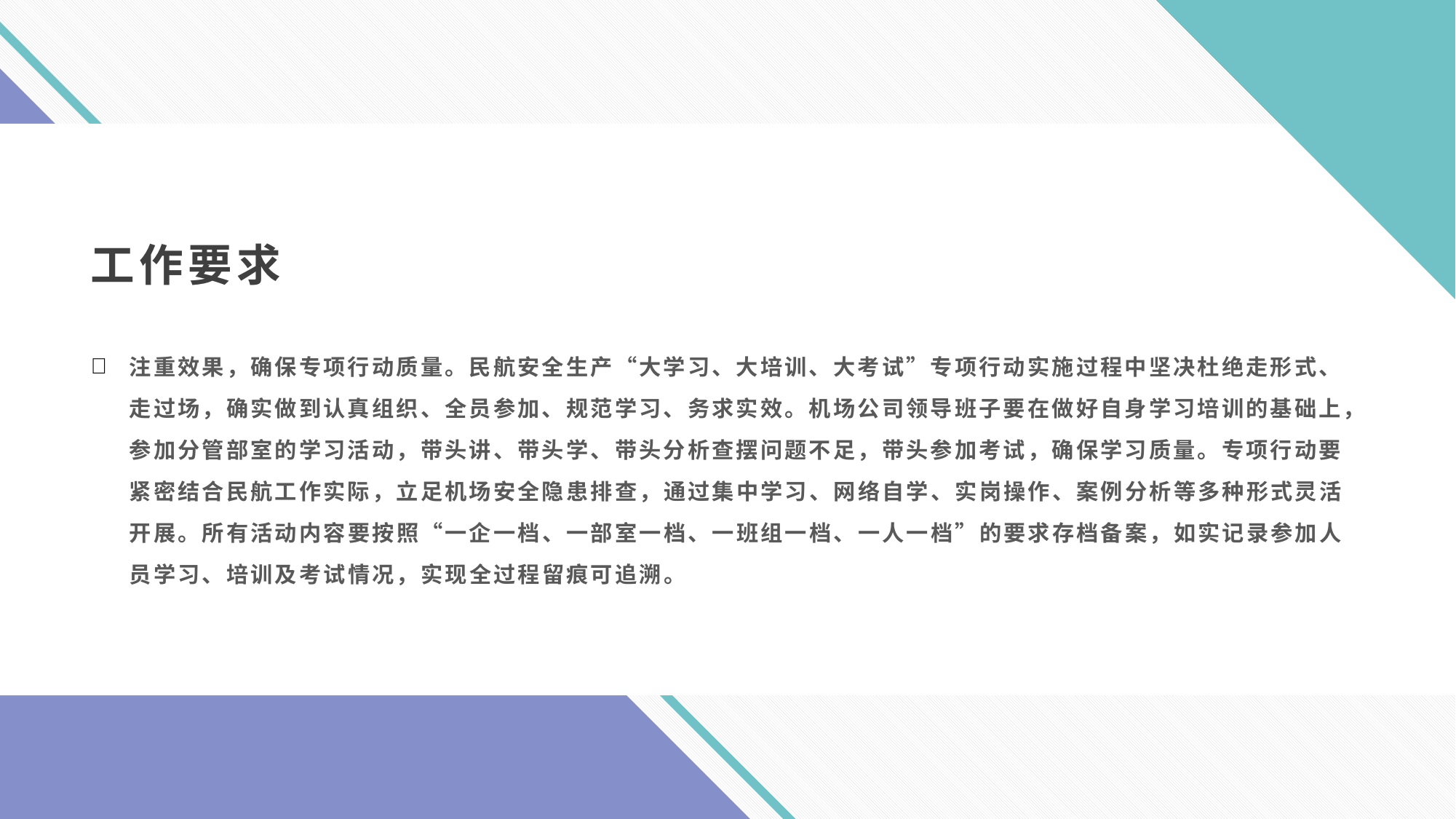

工作要求
注重效果，确保专项行动质量。民航安全生产“大学习、大培训、大考试”专项行动实施过程中坚决杜绝走形式、走过场，确实做到认真组织、全员参加、规范学习、务求实效。机场公司领导班子要在做好自身学习培训的基础上，参加分管部室的学习活动，带头讲、带头学、带头分析查摆问题不足，带头参加考试，确保学习质量。专项行动要紧密结合民航工作实际，立足机场安全隐患排查，通过集中学习、网络自学、实岗操作、案例分析等多种形式灵活开展。所有活动内容要按照“一企一档、一部室一档、一班组一档、一人一档”的要求存档备案，如实记录参加人员学习、培训及考试情况，实现全过程留痕可追溯。